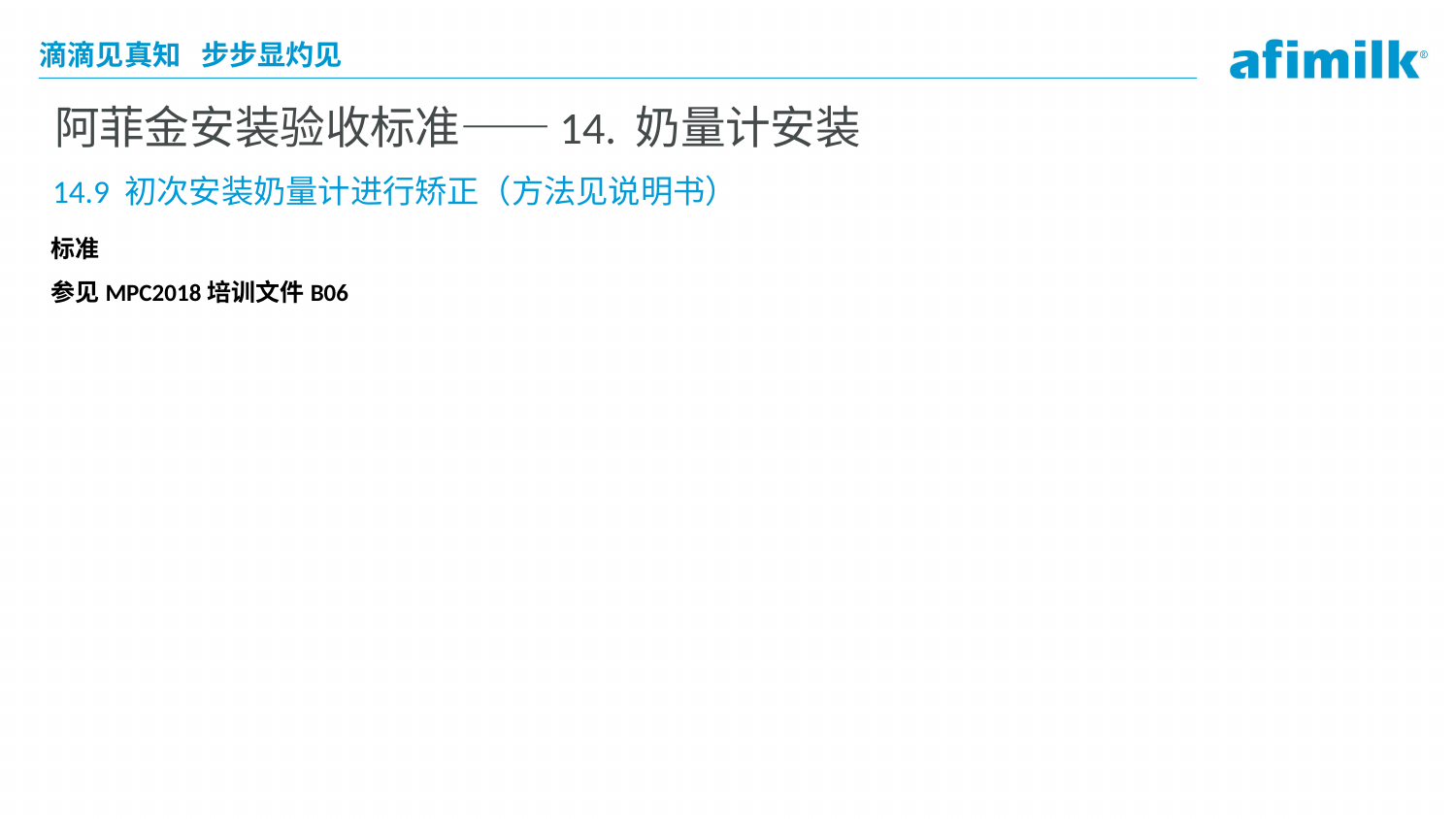

# 阿菲金安装验收标准——14. 奶量计安装
14.9 初次安装奶量计进行矫正（方法见说明书）
标准
参见MPC2018培训文件B06